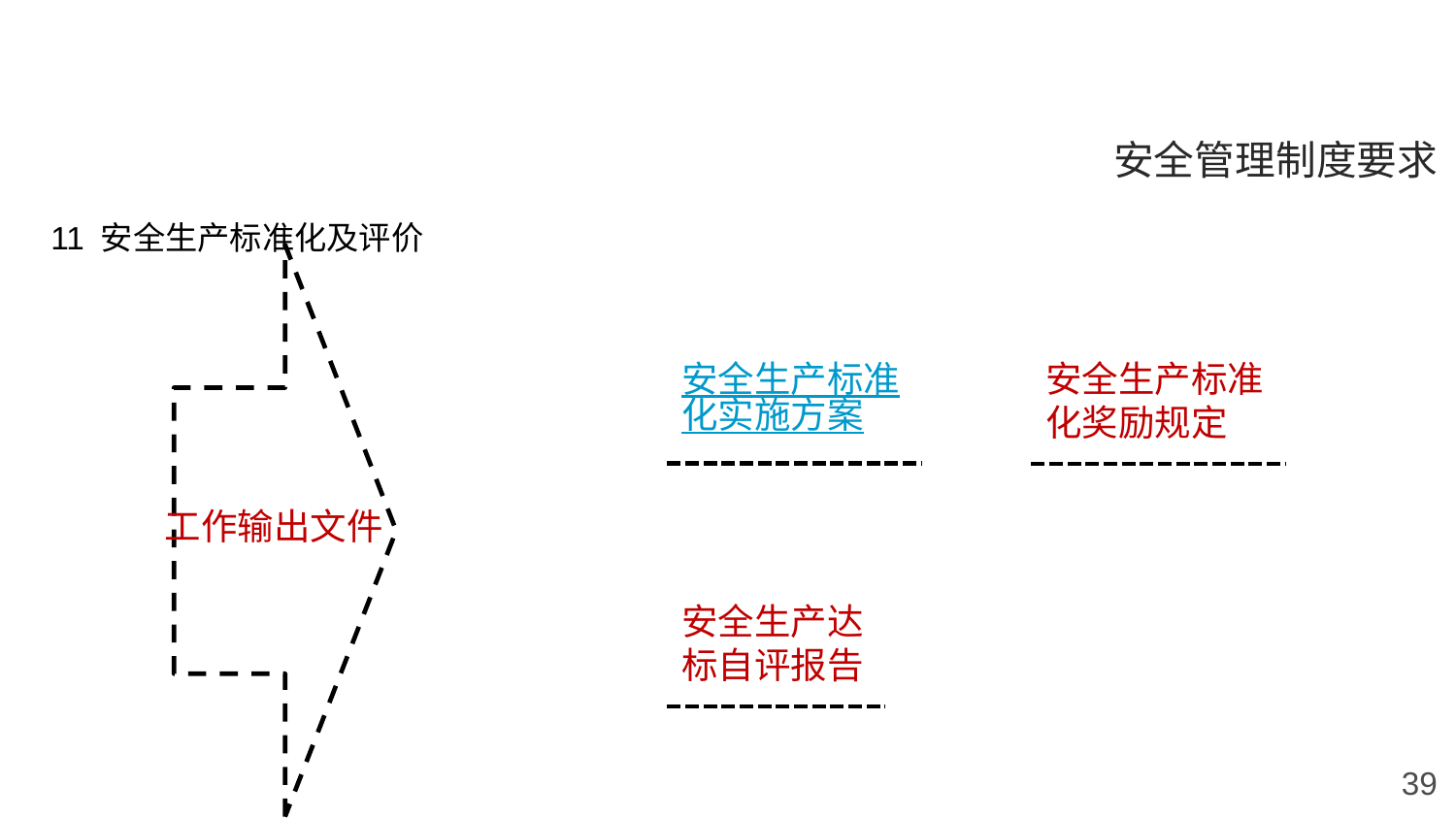

安全管理制度要求
11 安全生产标准化及评价

工作输出文件
安全生产标准化实施方案
安全生产标准化奖励规定
安全生产达标自评报告